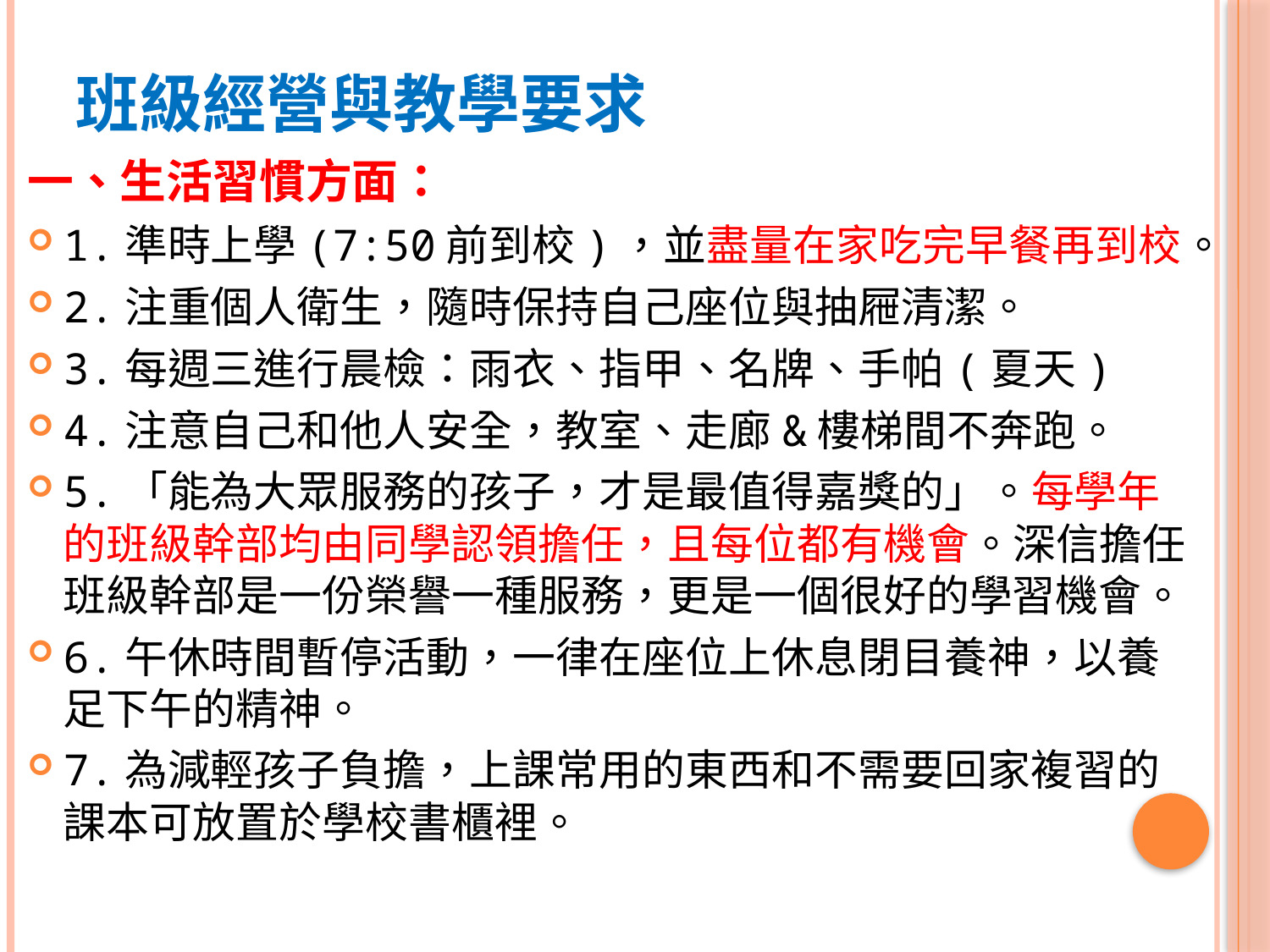

# 班級經營與教學要求
一、生活習慣方面：
1.準時上學(7:50前到校)，並盡量在家吃完早餐再到校。
2.注重個人衛生，隨時保持自己座位與抽屜清潔。
3.每週三進行晨檢：雨衣、指甲、名牌、手帕(夏天)
4.注意自己和他人安全，教室、走廊&樓梯間不奔跑。
5.「能為大眾服務的孩子，才是最值得嘉獎的」。每學年的班級幹部均由同學認領擔任，且每位都有機會。深信擔任班級幹部是一份榮譽一種服務，更是一個很好的學習機會。
6.午休時間暫停活動，一律在座位上休息閉目養神，以養足下午的精神。
7.為減輕孩子負擔，上課常用的東西和不需要回家複習的課本可放置於學校書櫃裡。